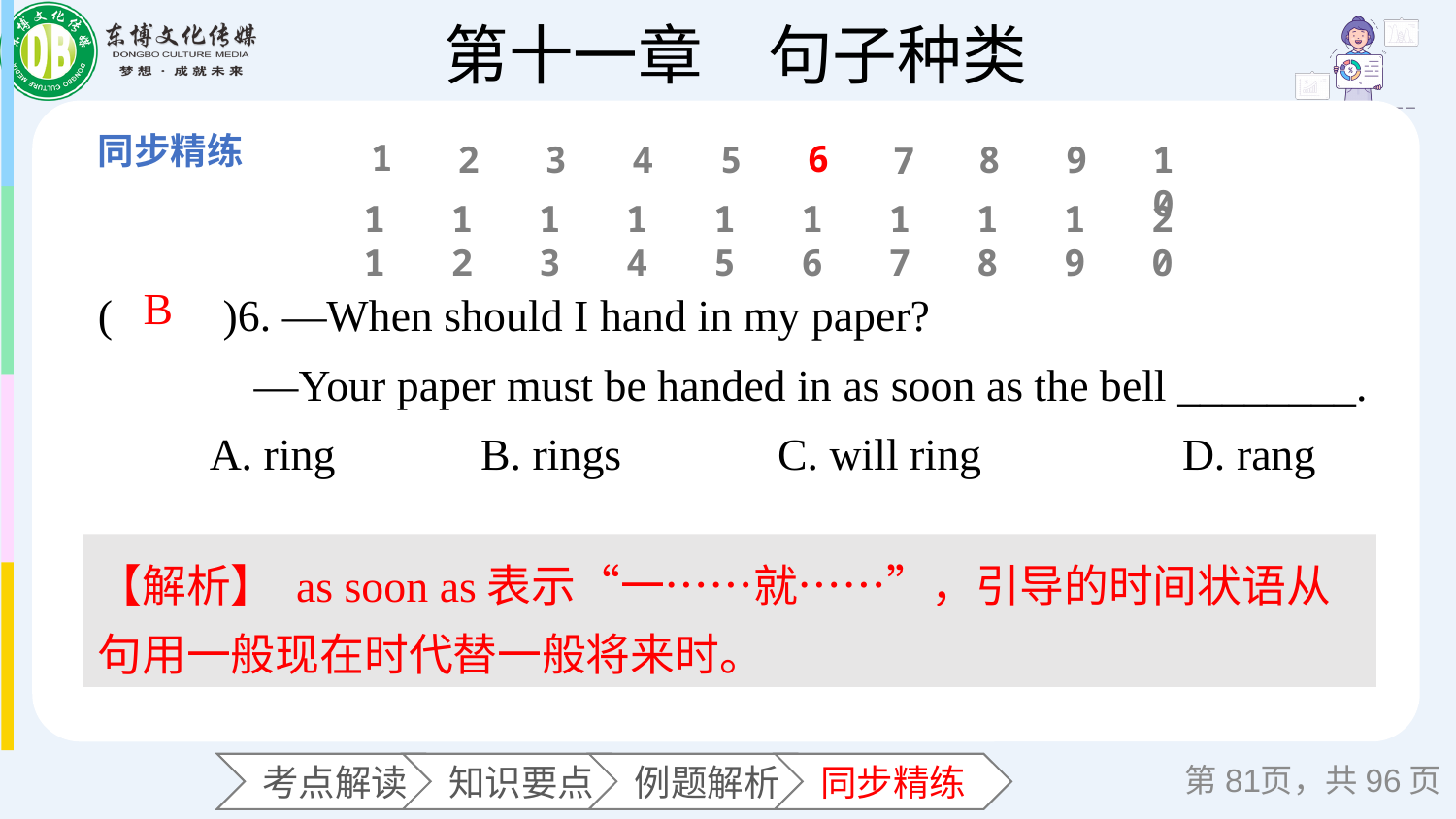

1
6
2
3
4
5
8
9
10
7
11
12
13
14
15
16
17
18
19
20
(　　)6. —When should I hand in my paper?
              —Your paper must be handed in as soon as the bell ________.
          A. ring             B. rings              C. will ring                  D. rang
B
【解析】 as soon as表示“一……就……”，引导的时间状语从句用一般现在时代替一般将来时。
第81页，共96页